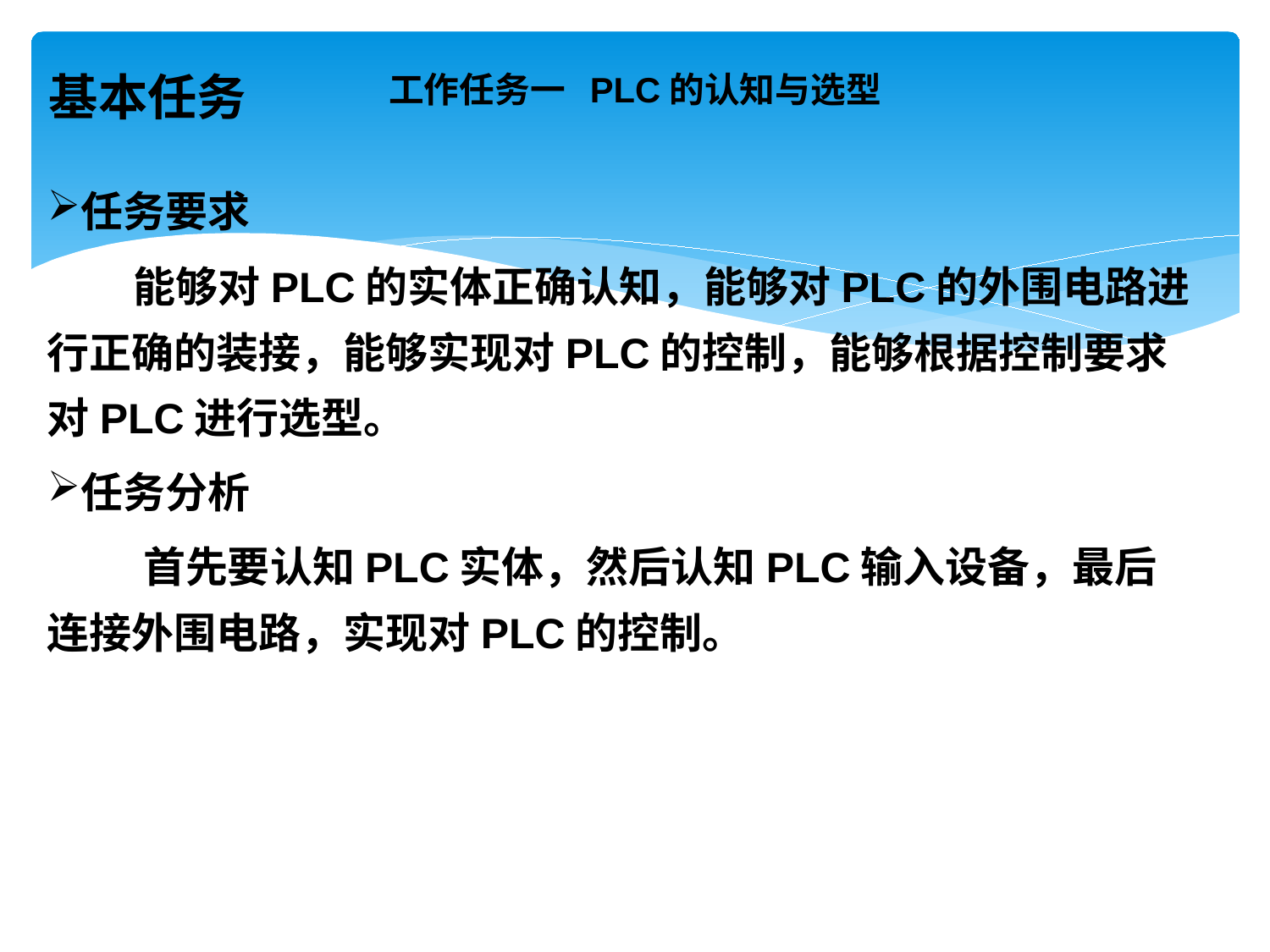

# 工作任务一  PLC的认知与选型
基本任务
任务要求
        能够对PLC的实体正确认知，能够对PLC的外围电路进行正确的装接，能够实现对PLC的控制，能够根据控制要求对PLC进行选型。
任务分析
         首先要认知PLC实体，然后认知PLC输入设备，最后连接外围电路，实现对PLC的控制。